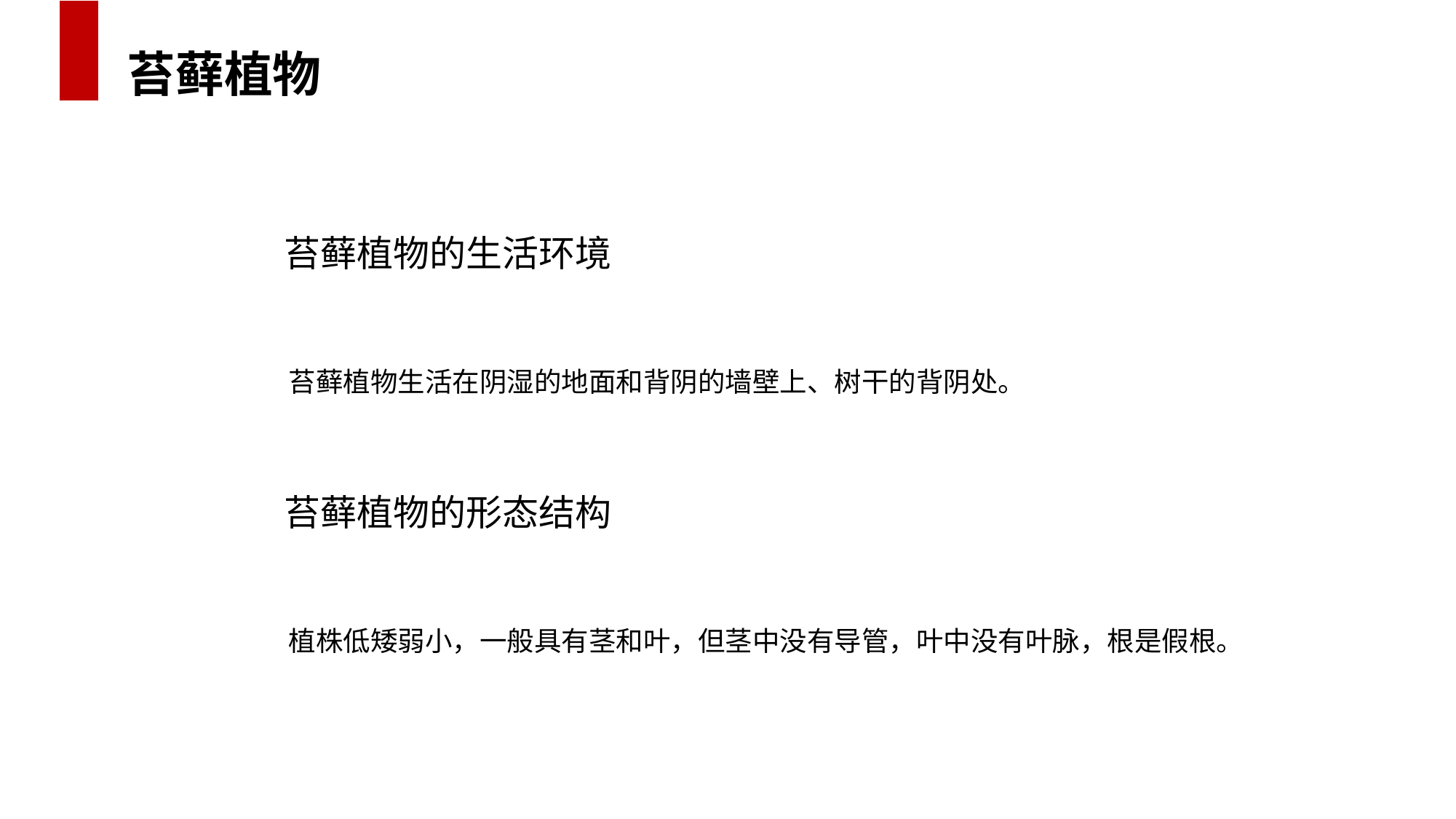

苔藓植物
苔藓植物的生活环境
　　苔藓植物生活在阴湿的地面和背阴的墙壁上、树干的背阴处。
苔藓植物的形态结构
　　植株低矮弱小，一般具有茎和叶，但茎中没有导管，叶中没有叶脉，根是假根。